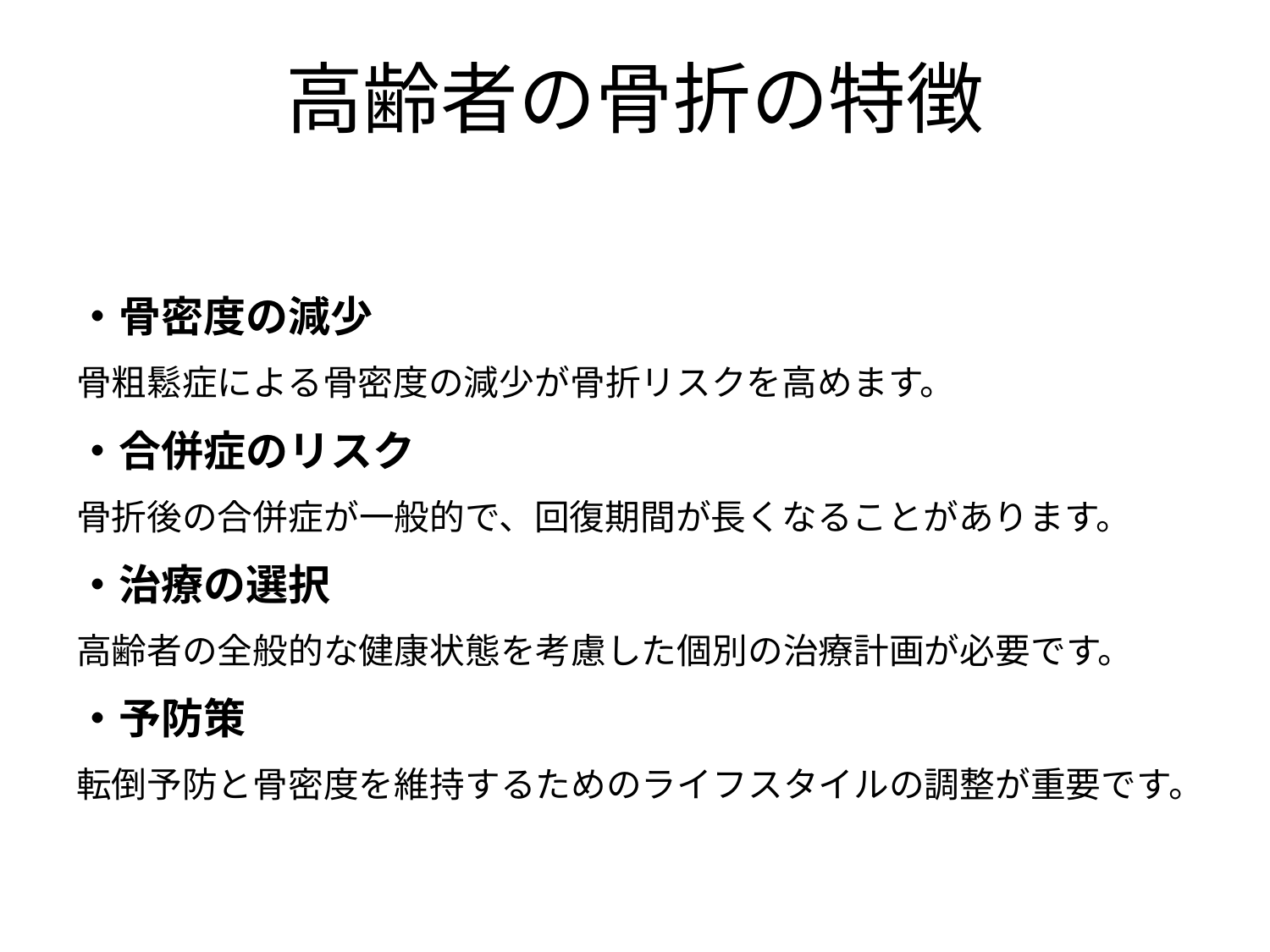

# 高齢者の骨折の特徴
・骨密度の減少
骨粗鬆症による骨密度の減少が骨折リスクを高めます。
・合併症のリスク
骨折後の合併症が一般的で、回復期間が長くなることがあります。
・治療の選択
高齢者の全般的な健康状態を考慮した個別の治療計画が必要です。
・予防策
転倒予防と骨密度を維持するためのライフスタイルの調整が重要です。